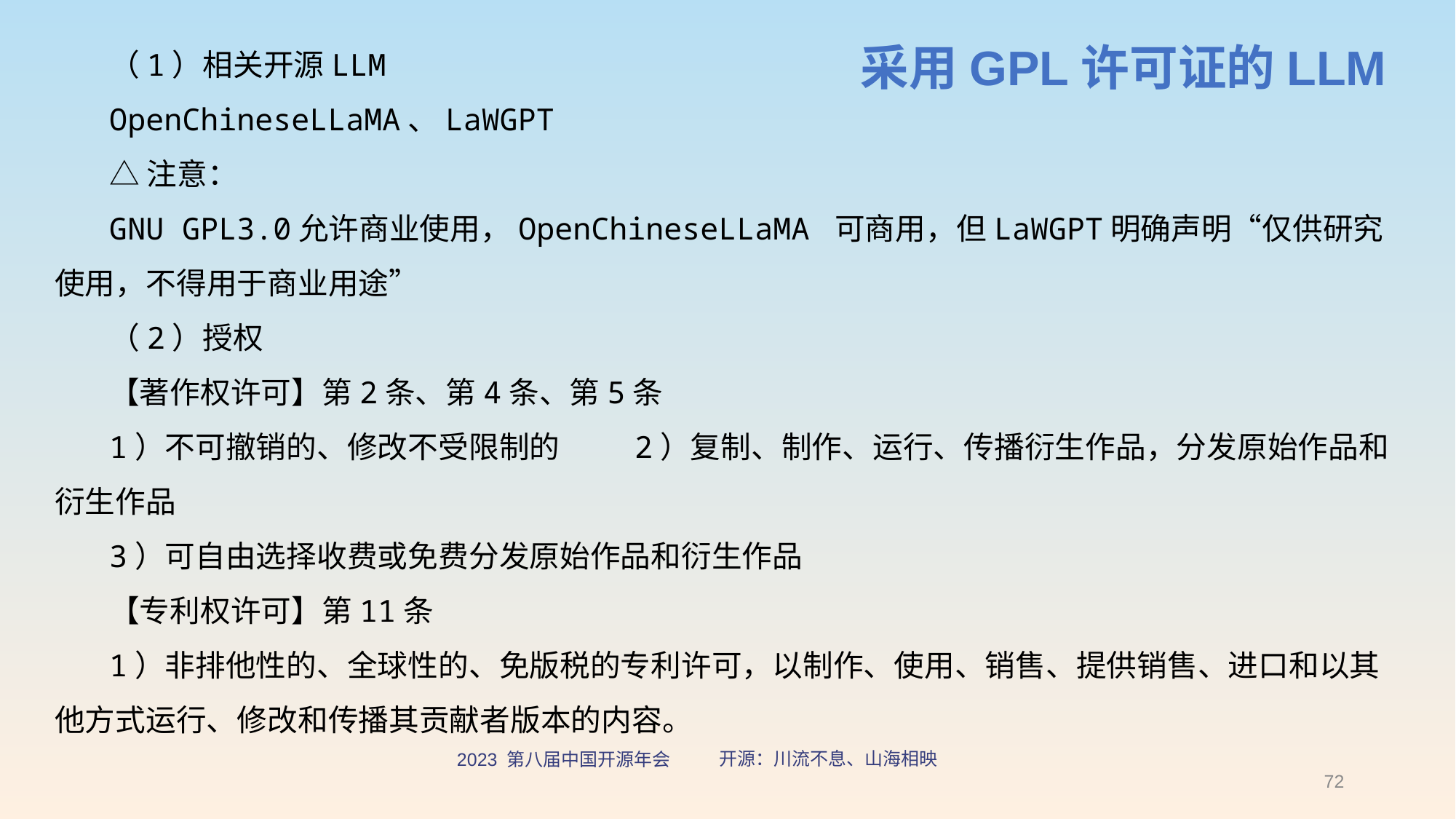

（1）相关开源LLM
OpenChineseLLaMA、LaWGPT
△注意：
GNU GPL3.0允许商业使用，OpenChineseLLaMA 可商用，但LaWGPT明确声明“仅供研究使用，不得用于商业用途”
（2）授权
【著作权许可】第2条、第4条、第5条
1）不可撤销的、修改不受限制的          2）复制、制作、运行、传播衍生作品，分发原始作品和衍生作品
3）可自由选择收费或免费分发原始作品和衍生作品
【专利权许可】第11条
1）非排他性的、全球性的、免版税的专利许可，以制作、使用、销售、提供销售、进口和以其他方式运行、修改和传播其贡献者版本的内容。
采用GPL许可证的LLM
72